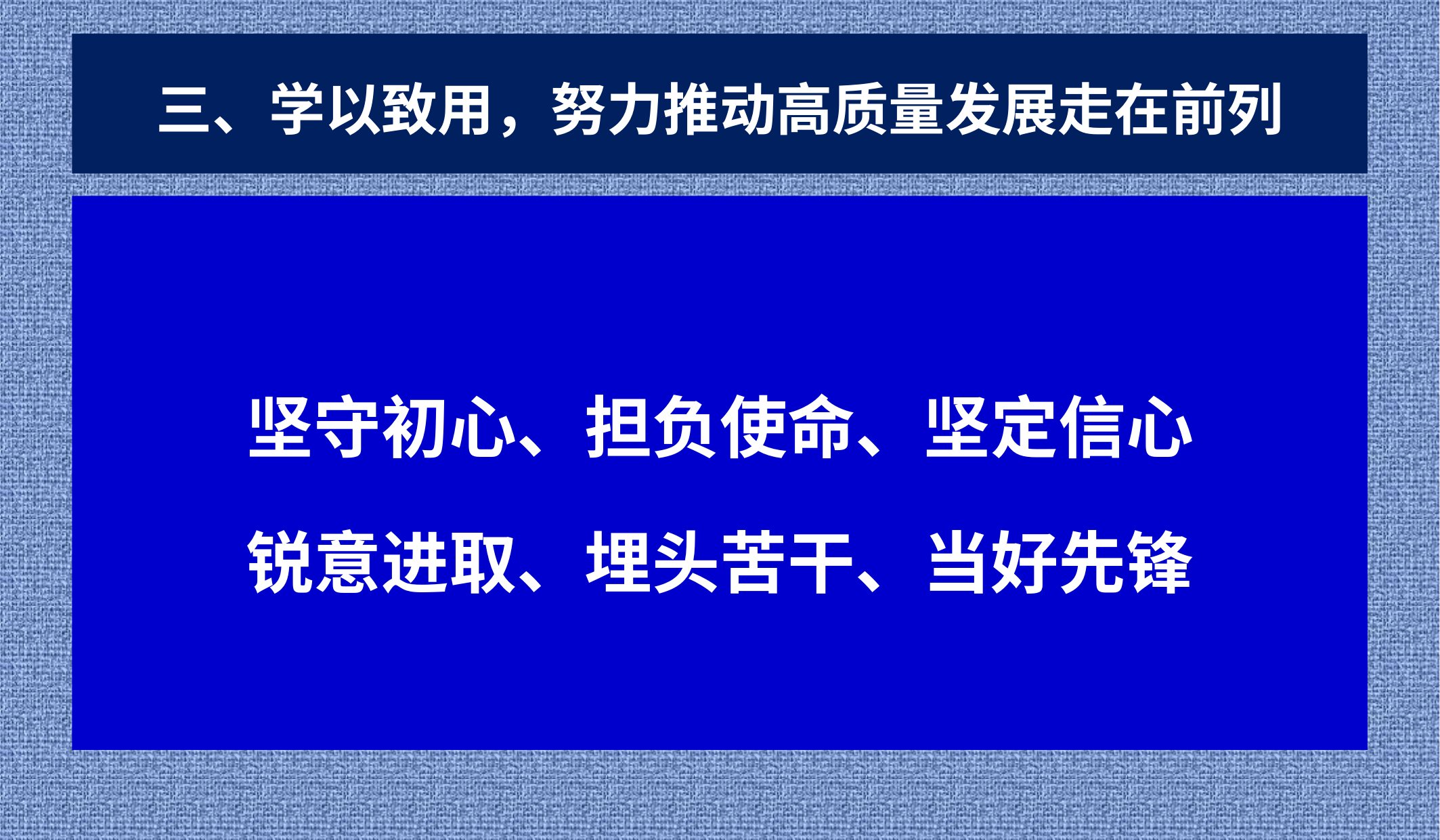

# 三、学以致用，努力推动高质量发展走在前列
坚守初心、担负使命、坚定信心
锐意进取、埋头苦干、当好先锋